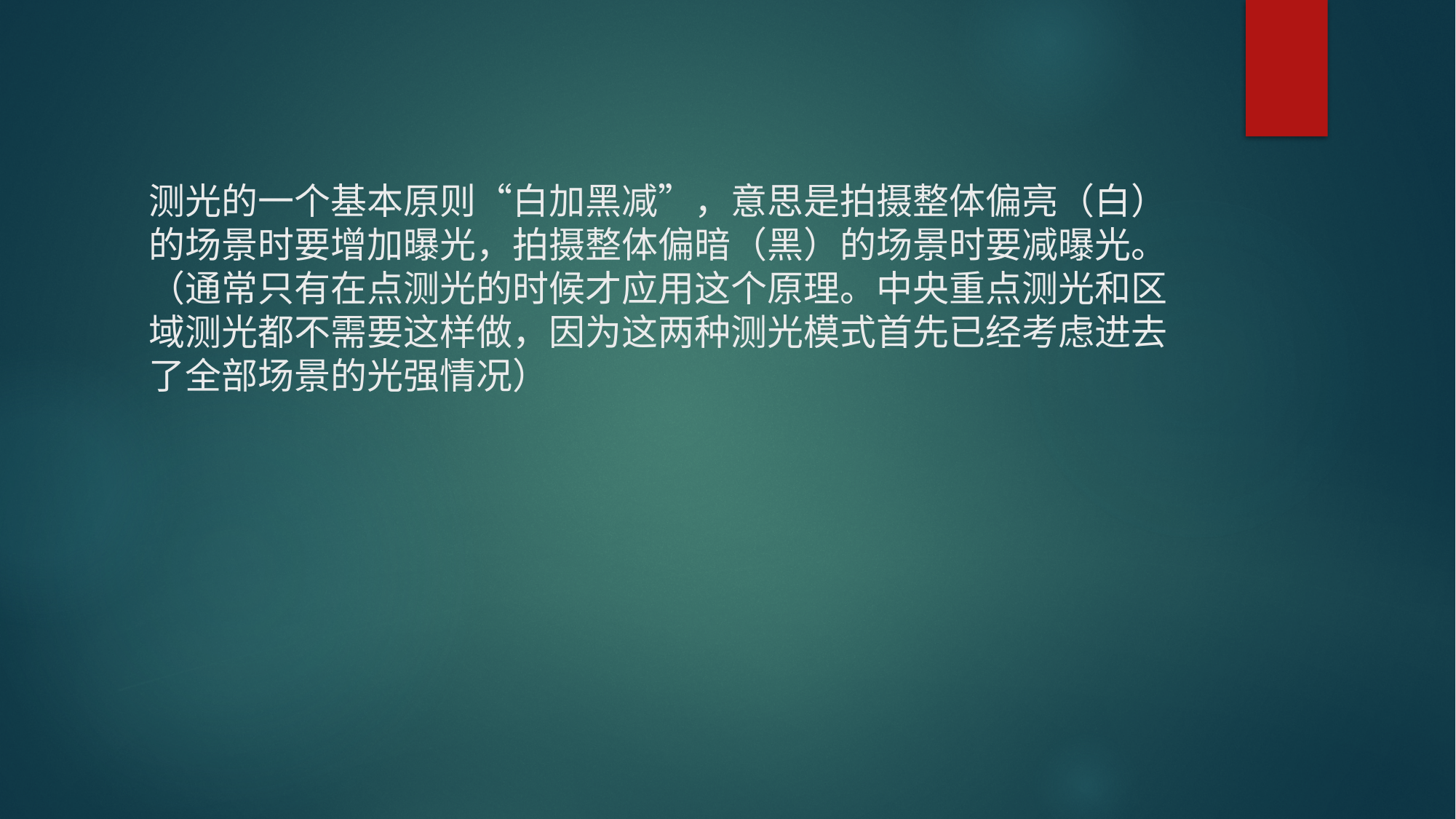

# 测光的一个基本原则“白加黑减”，意思是拍摄整体偏亮（白）的场景时要增加曝光，拍摄整体偏暗（黑）的场景时要减曝光。（通常只有在点测光的时候才应用这个原理。中央重点测光和区域测光都不需要这样做，因为这两种测光模式首先已经考虑进去了全部场景的光强情况）